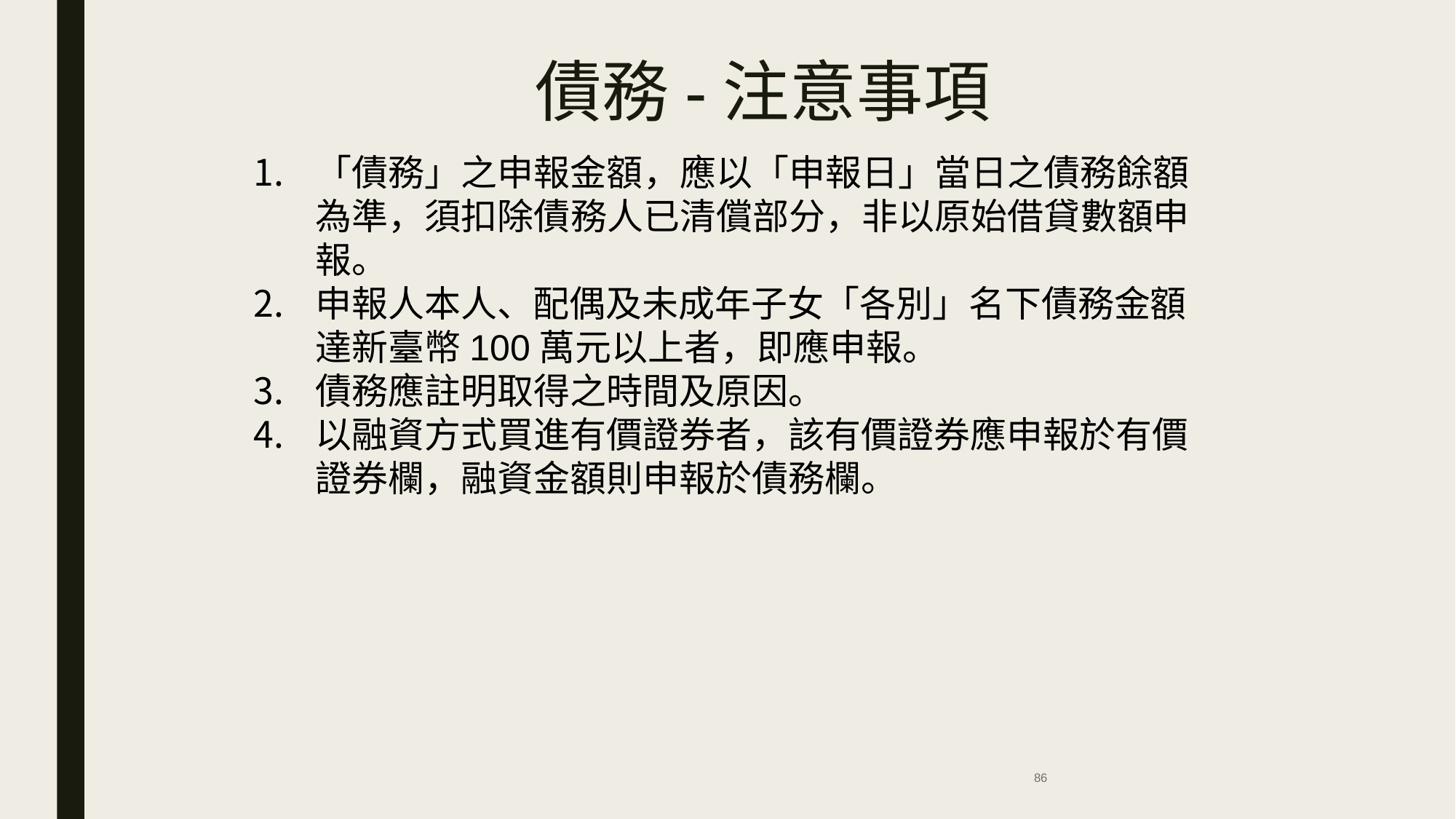

# 債務-注意事項
「債務」之申報金額，應以「申報日」當日之債務餘額 為準，須扣除債務人已清償部分，非以原始借貸數額申 報。
申報人本人、配偶及未成年子女「各別」名下債務金額
達新臺幣100萬元以上者，即應申報。
債務應註明取得之時間及原因。
以融資方式買進有價證券者，該有價證券應申報於有價 證券欄，融資金額則申報於債務欄。
86